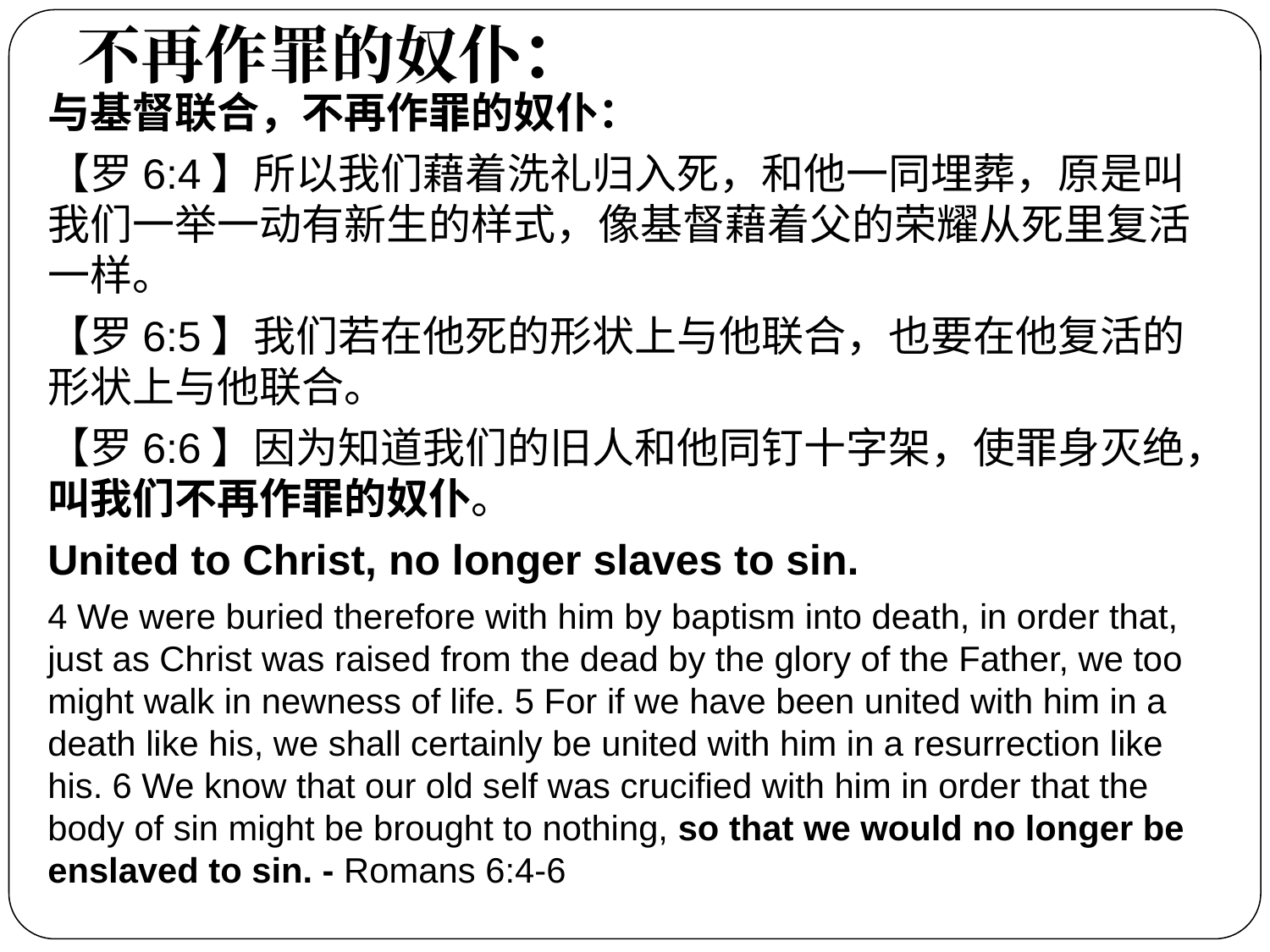

不再作罪的奴仆：
与基督联合，不再作罪的奴仆：
【罗6:4】所以我们藉着洗礼归入死，和他一同埋葬，原是叫我们一举一动有新生的样式，像基督藉着父的荣耀从死里复活一样。
【罗6:5】我们若在他死的形状上与他联合，也要在他复活的形状上与他联合。
【罗6:6】因为知道我们的旧人和他同钉十字架，使罪身灭绝，叫我们不再作罪的奴仆。
United to Christ, no longer slaves to sin.
4 We were buried therefore with him by baptism into death, in order that, just as Christ was raised from the dead by the glory of the Father, we too might walk in newness of life. 5 For if we have been united with him in a death like his, we shall certainly be united with him in a resurrection like his. 6 We know that our old self was crucified with him in order that the body of sin might be brought to nothing, so that we would no longer be enslaved to sin. - Romans 6:4-6